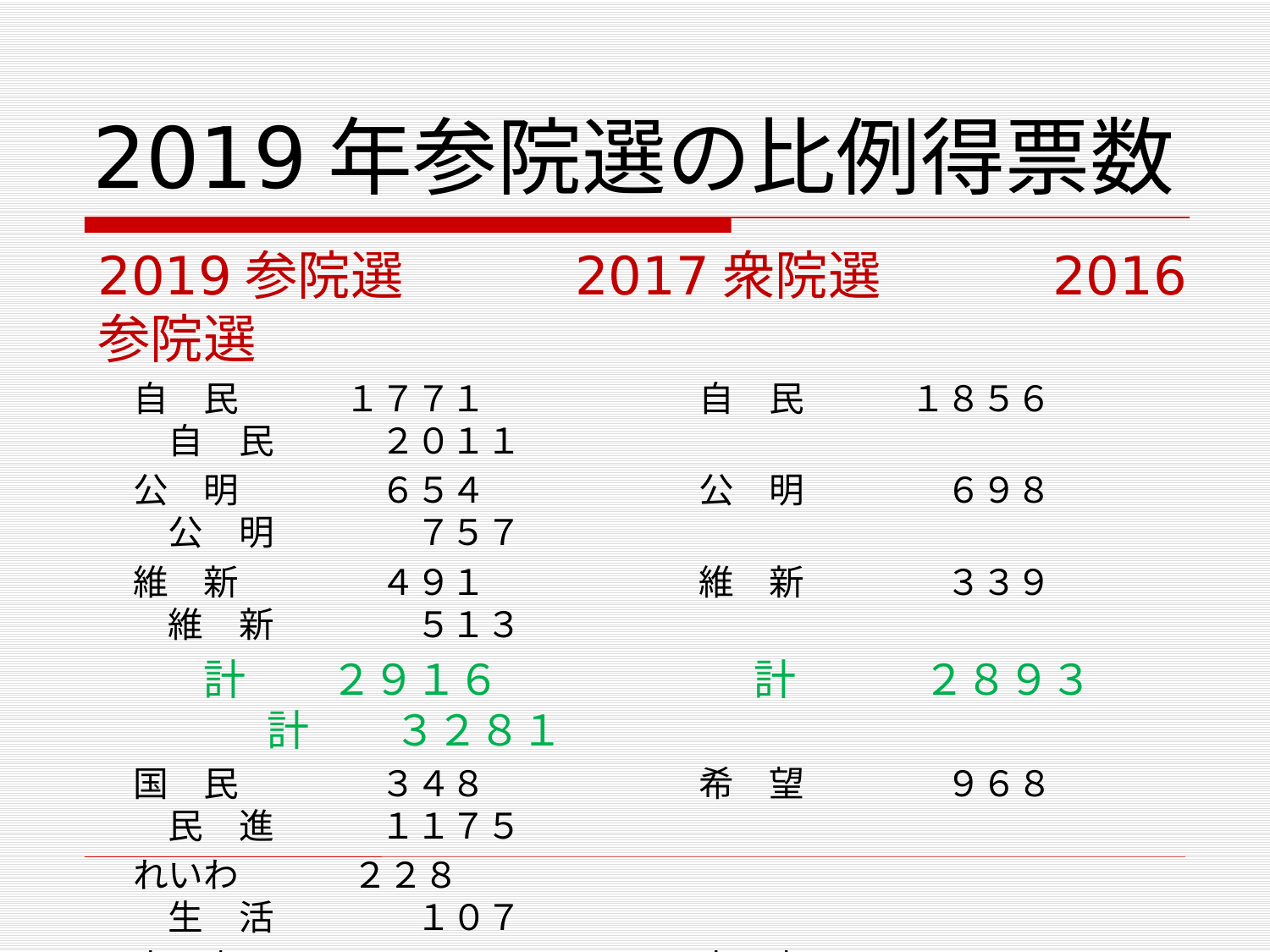

# 2019年参院選の比例得票数
2019参院選　　　2017衆院選　　　2016参院選
　自　民　　　１７７１　　　　　　自　民　　　１８５６　　　　　　自　民　　　２０１１
　公　明　　　　６５４　　　　　　公　明　　　　６９８　　　　　　公　明　　　　７５７
　維　新　　　　４９１　　　　　　維　新　　　　３３９　　　　　　維　新　　　　５１３
　　　計　　２９１６　　　　　　計　　　２８９３　　　　　　計　　３２８１
　国　民　　　　３４８　　　　　　希　望　　　　９６８　　　　　　民　進　　　１１７５
　れいわ　　　 ２２８　　　　　　　　　　　　　　　　　　　　　　　生　活　　　　１０７
　立　憲　　　　７９１　　　　　　立　憲　　　１１０８
　共　産　　　　４４８　　　　　　共　産　　　　４４０　　　　　　共　産　　　　６０２
　社　民　　　　１０５　　　　　　社　民　　　　　９４　　　　　　社　民　　　　１５３
　　計　　１９２０　　　　　　計　　　２６１０　　　　　　計　　２０３７